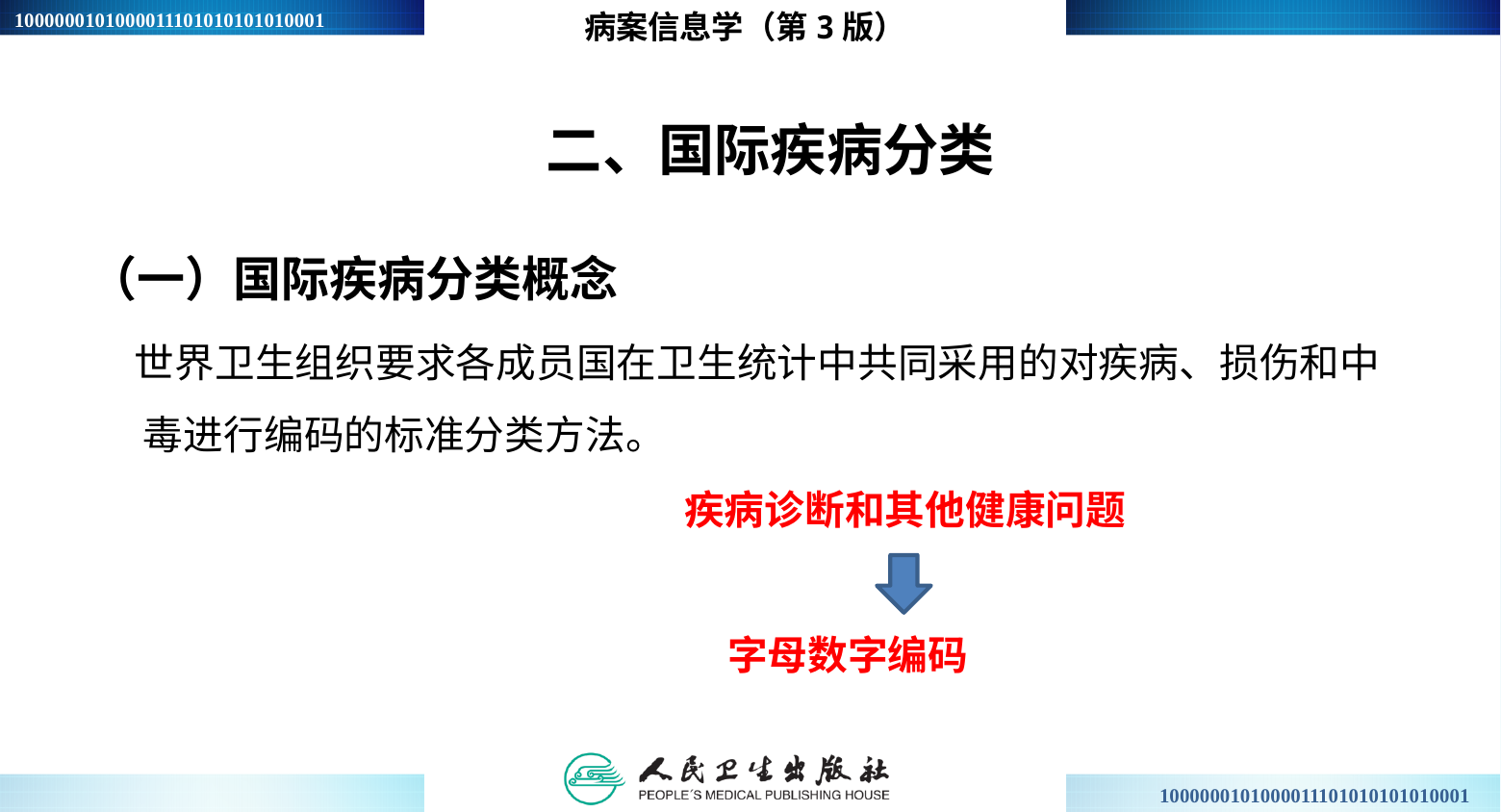

病案信息学（第3版）
# 二、国际疾病分类
（一）国际疾病分类概念
    世界卫生组织要求各成员国在卫生统计中共同采用的对疾病、损伤和中毒进行编码的标准分类方法。

疾病诊断和其他健康问题

                          字母数字编码